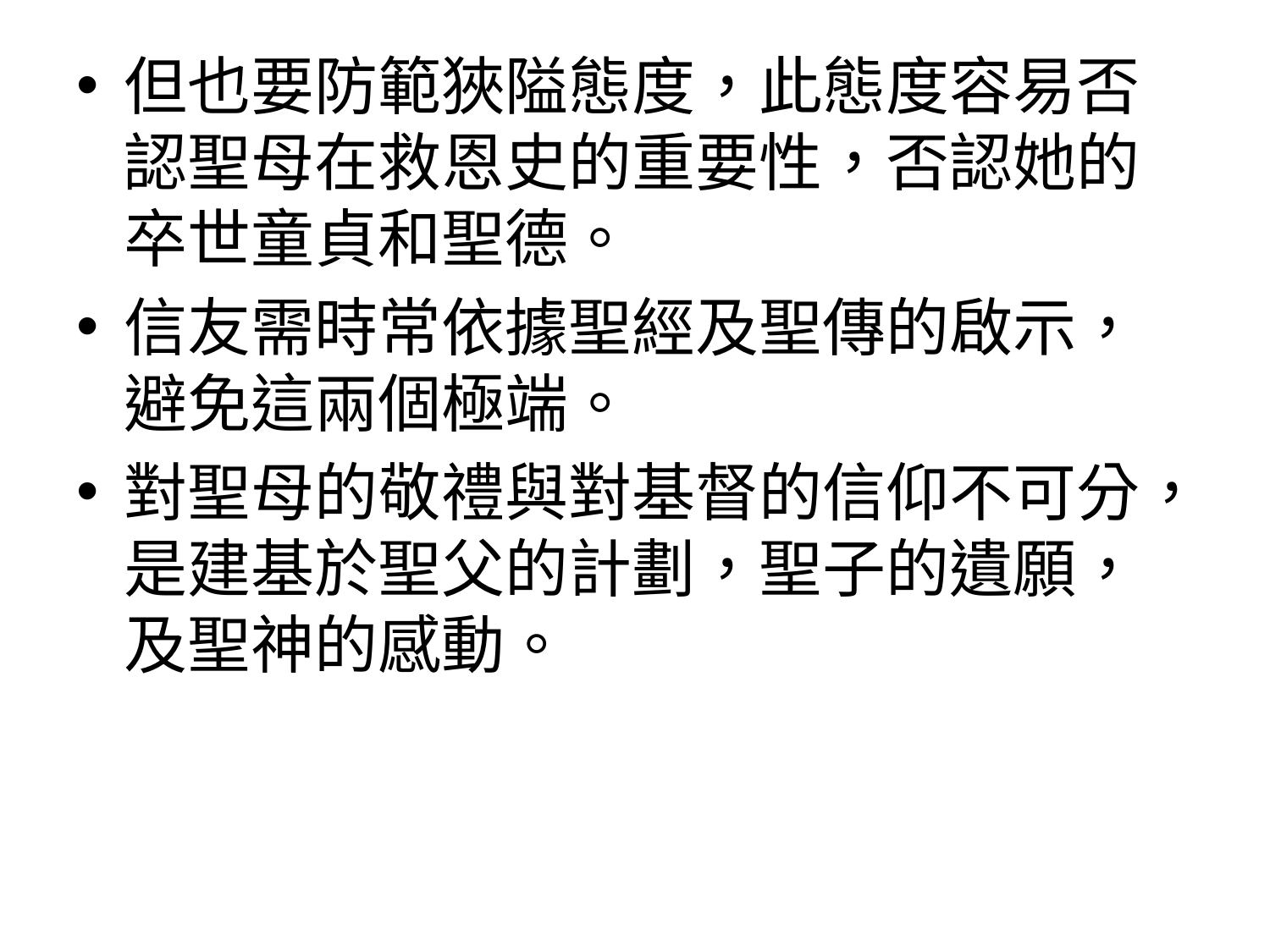

#
但也要防範狹隘態度，此態度容易否認聖母在救恩史的重要性，否認她的卒世童貞和聖德。
信友需時常依據聖經及聖傳的啟示，避免這兩個極端。
對聖母的敬禮與對基督的信仰不可分，是建基於聖父的計劃，聖子的遺願， 及聖神的感動。